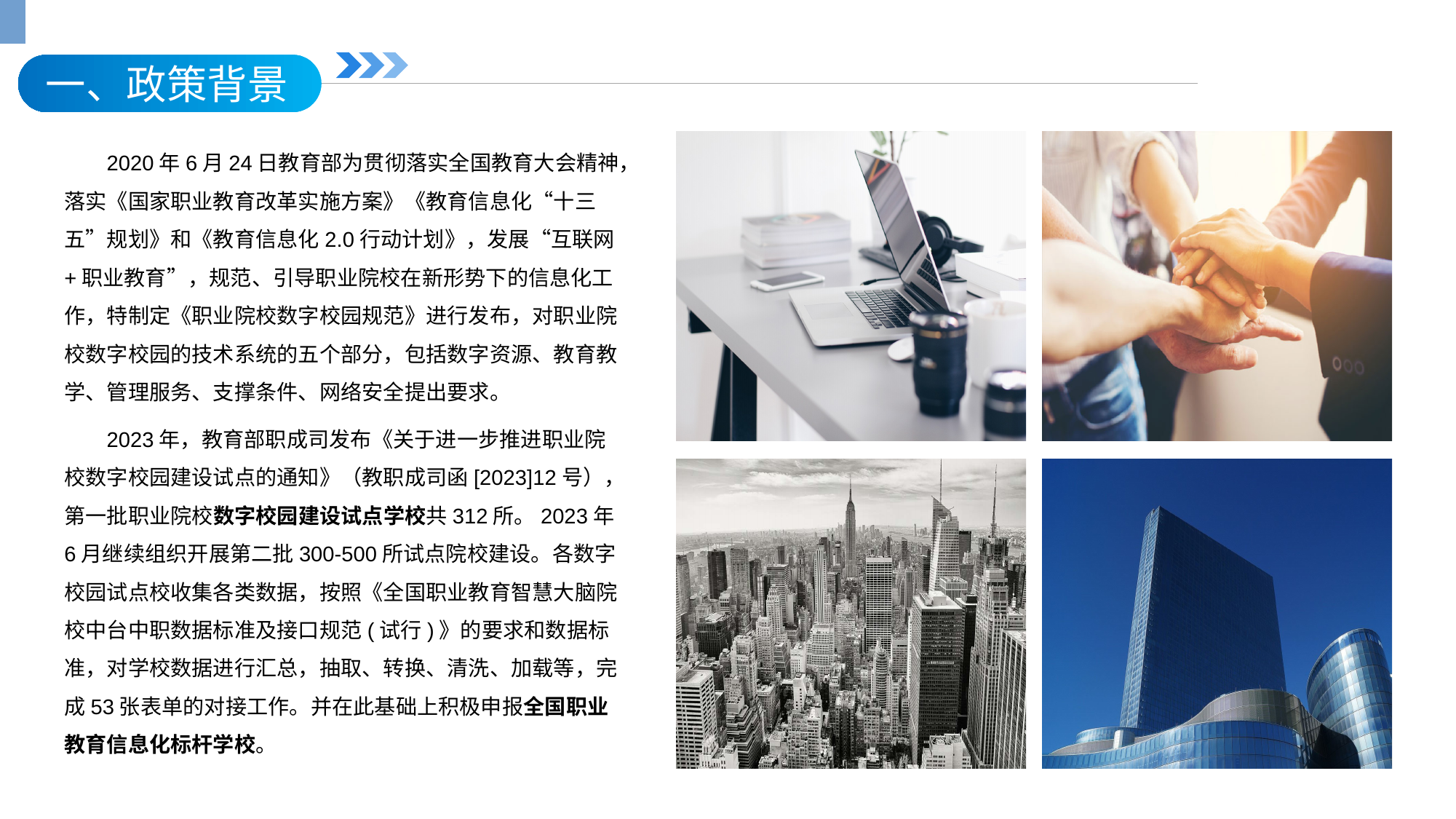

一、政策背景

2020年6月24日教育部为贯彻落实全国教育大会精神，落实《国家职业教育改革实施方案》《教育信息化“十三五”规划》和《教育信息化2.0行动计划》，发展“互联网+职业教育”，规范、引导职业院校在新形势下的信息化工作，特制定《职业院校数字校园规范》进行发布，对职业院校数字校园的技术系统的五个部分，包括数字资源、教育教学、管理服务、支撑条件、网络安全提出要求。
2023年，教育部职成司发布《关于进一步推进职业院校数字校园建设试点的通知》（教职成司函[2023]12号），第一批职业院校数字校园建设试点学校共312所。2023年6月继续组织开展第二批300-500所试点院校建设。各数字校园试点校收集各类数据，按照《全国职业教育智慧大脑院校中台中职数据标准及接口规范(试行)》的要求和数据标准，对学校数据进行汇总，抽取、转换、清洗、加载等，完成53张表单的对接工作。并在此基础上积极申报全国职业教育信息化标杆学校。